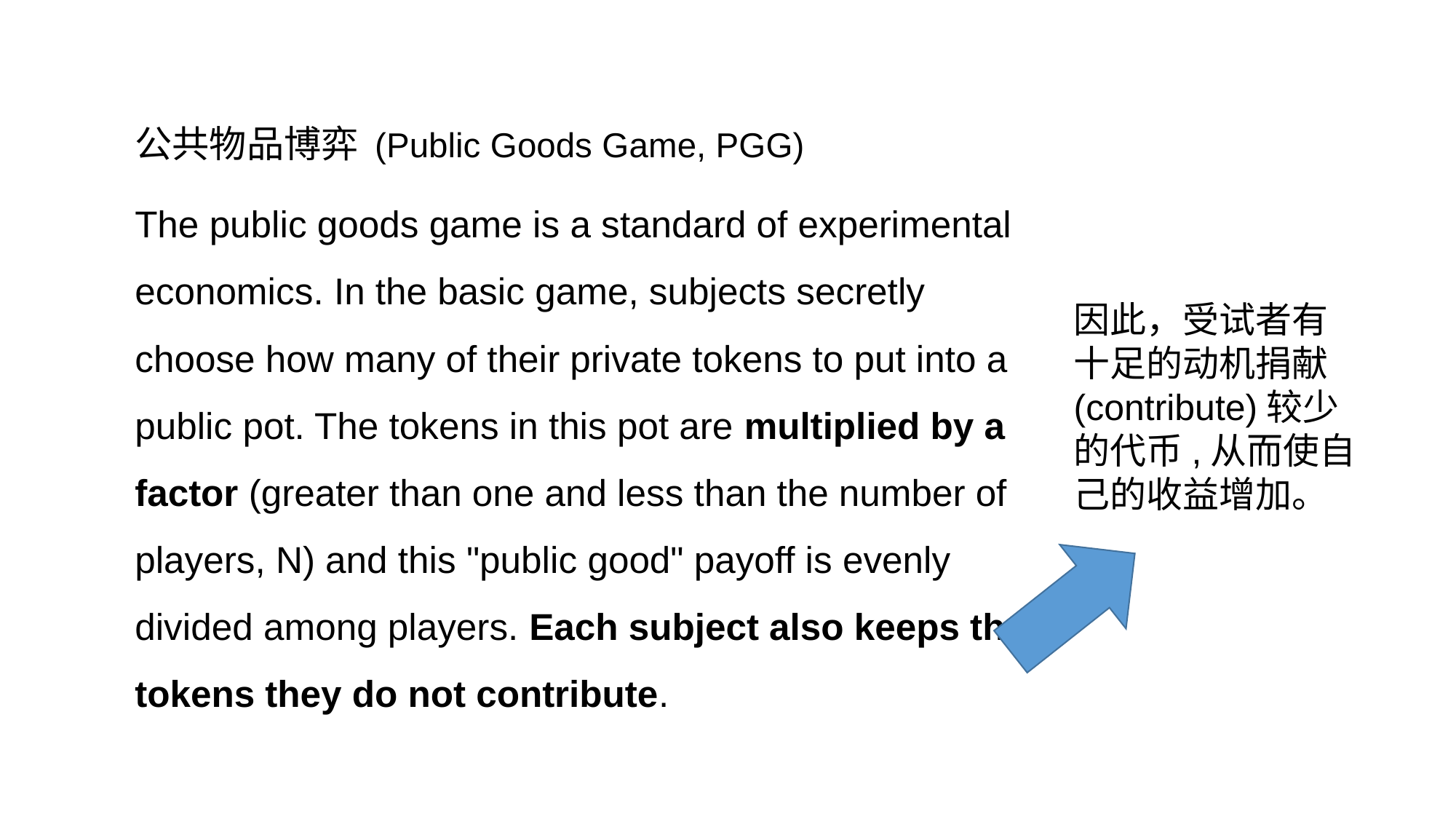

公共物品博弈 (Public Goods Game, PGG)
The public goods game is a standard of experimental economics. In the basic game, subjects secretly choose how many of their private tokens to put into a public pot. The tokens in this pot are multiplied by a factor (greater than one and less than the number of players, N) and this "public good" payoff is evenly divided among players. Each subject also keeps the tokens they do not contribute.
因此，受试者有十足的动机捐献(contribute)较少的代币,从而使自己的收益增加。